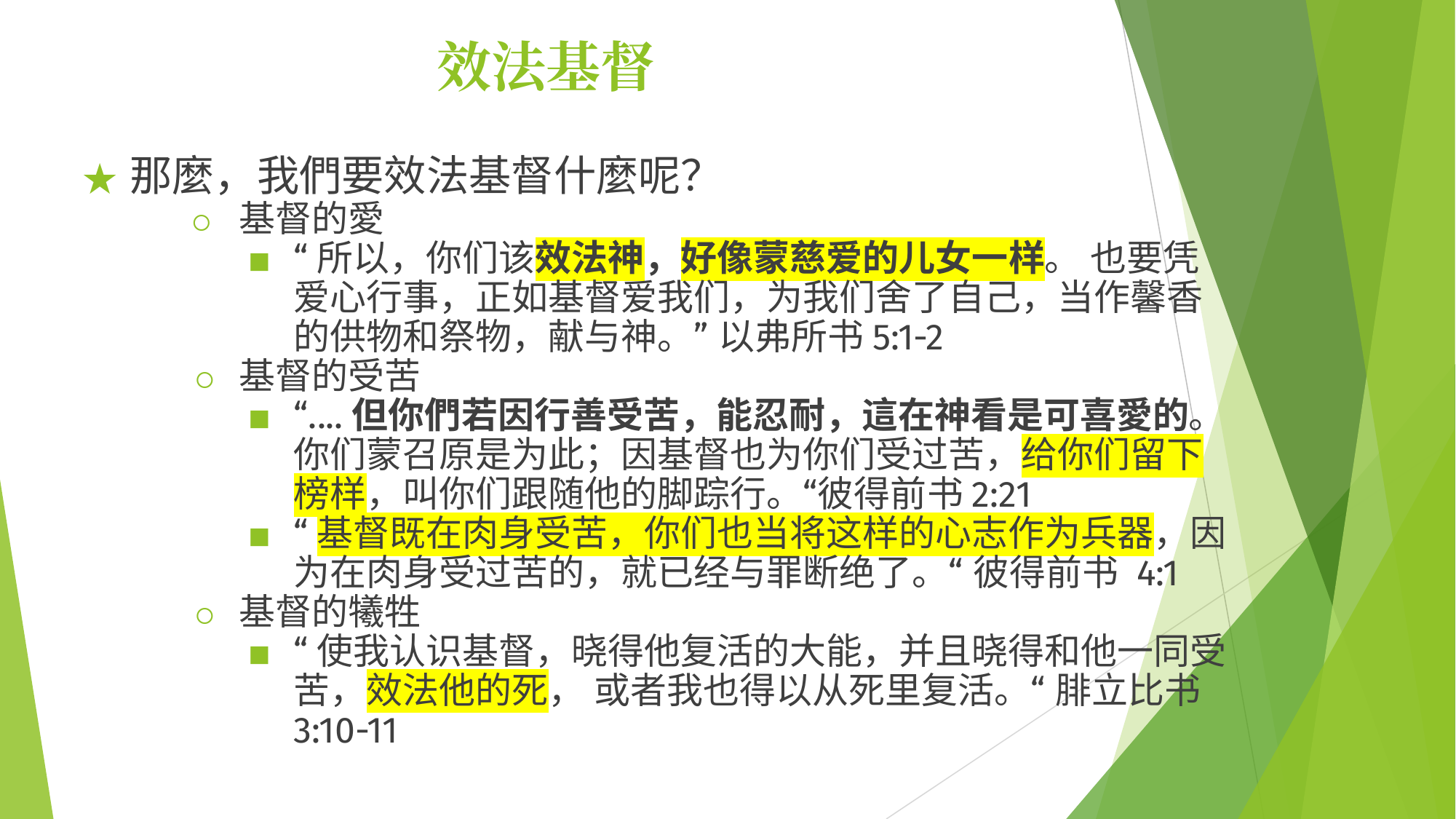

# 效法基督

那麼，我們要效法基督什麼呢？
基督的愛
“所以，你们该效法神，好像蒙慈爱的儿女一样。 也要凭爱心行事，正如基督爱我们，为我们舍了自己，当作馨香的供物和祭物，献与神。” 以弗所书5:1-2
基督的受苦
“....但你們若因行善受苦，能忍耐，這在神看是可喜愛的。你们蒙召原是为此；因基督也为你们受过苦，给你们留下榜样，叫你们跟随他的脚踪行。“彼得前书2:21
“基督既在肉身受苦，你们也当将这样的心志作为兵器，因为在肉身受过苦的，就已经与罪断绝了。“ 彼得前书 4:1
基督的犧牲
“使我认识基督，晓得他复活的大能，并且晓得和他一同受苦，效法他的死， 或者我也得以从死里复活。“ ‭‭腓立比书‬ ‭3:10-11‬